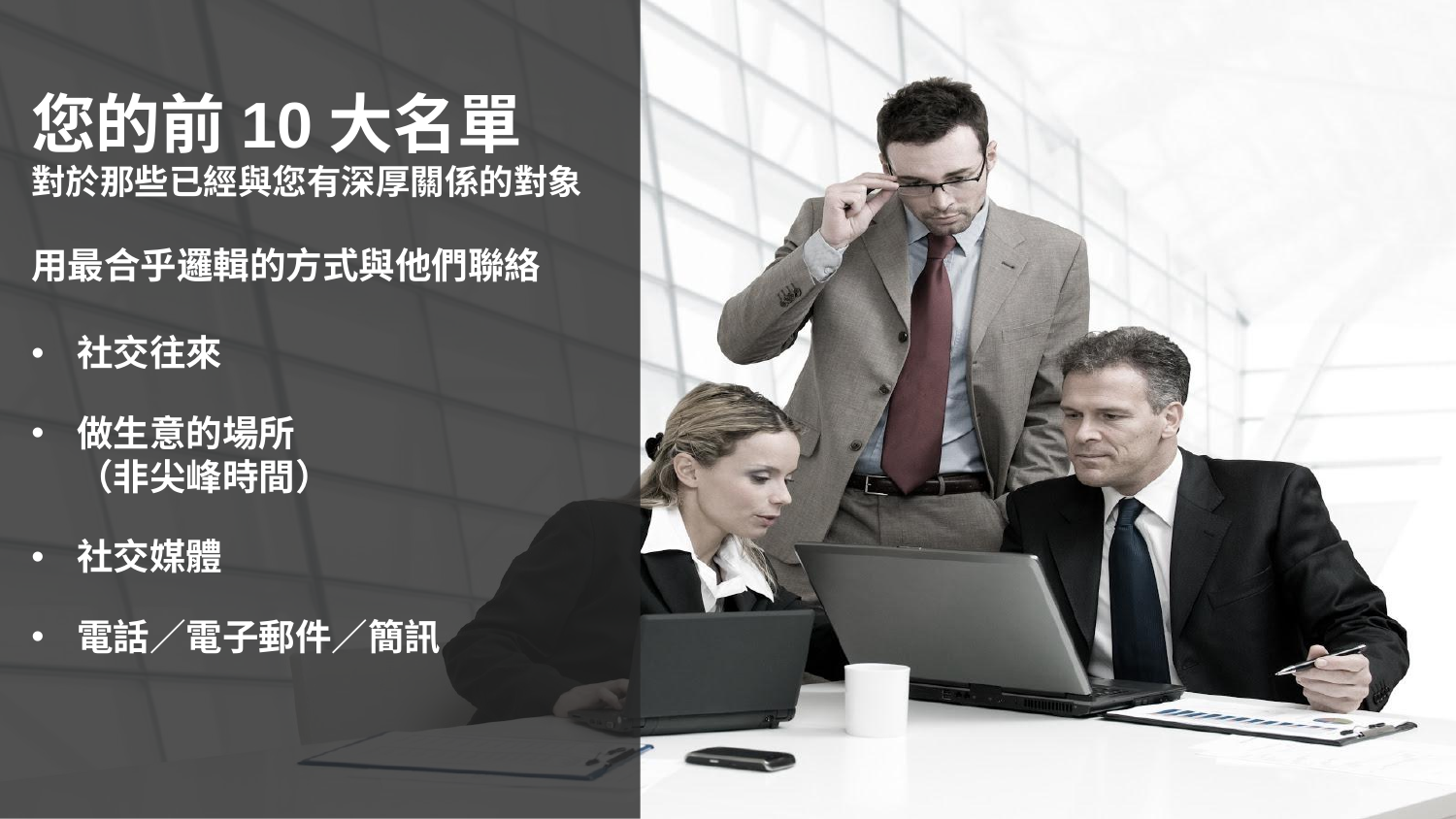

您的前10大名單
對於那些已經與您有深厚關係的對象

用最合乎邏輯的方式與他們聯絡
社交往來
做生意的場所
（非尖峰時間）
社交媒體
電話／電子郵件／簡訊